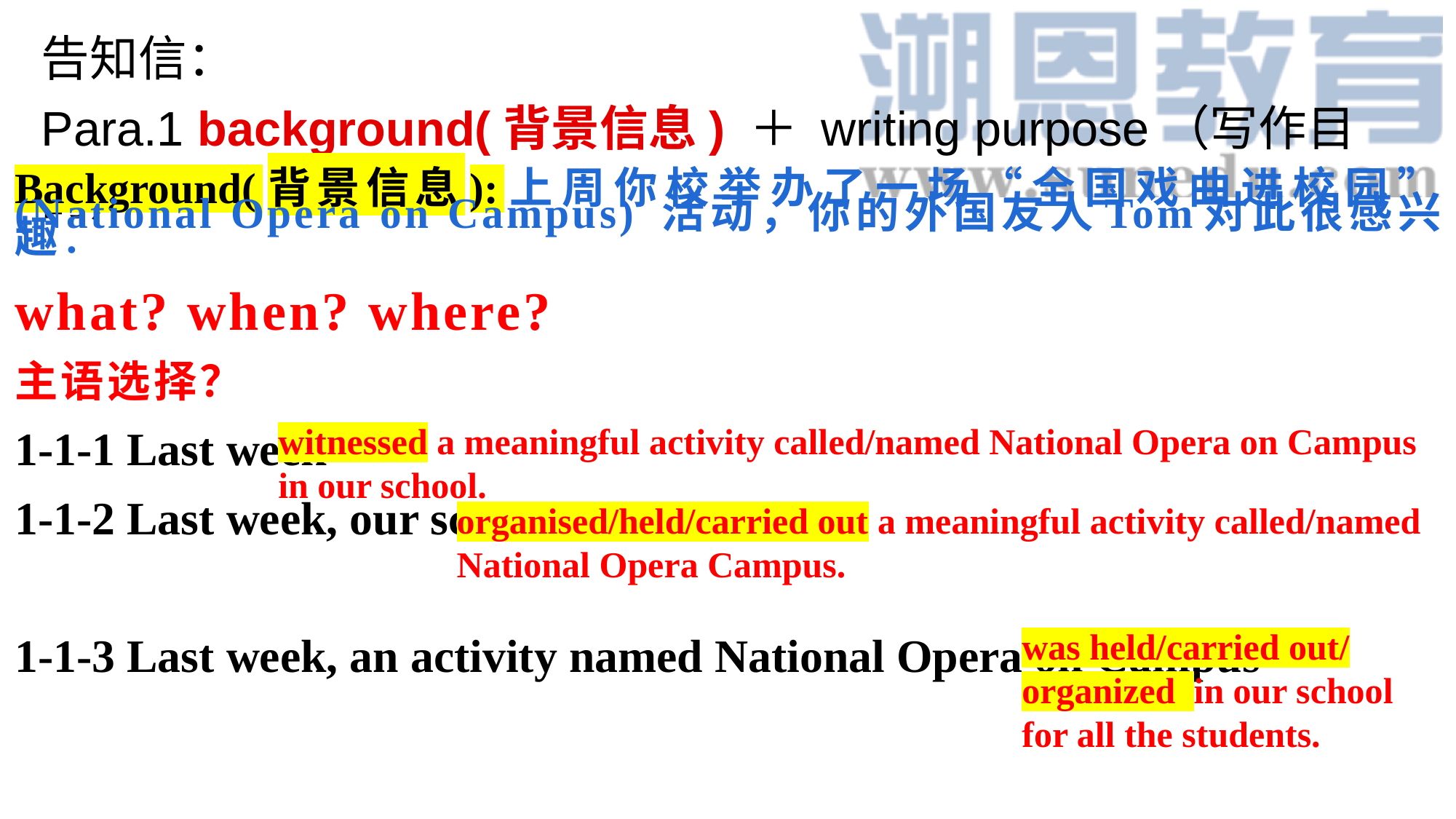

告知信：
Para.1 background(背景信息) ＋ writing purpose（写作目的）
Background(背景信息):上周你校举办了一场“全国戏曲进校园” (National Opera on Campus) 活动，你的外国友人Tom对此很感兴趣.
what? when? where?
主语选择？
1-1-1 Last week
1-1-2 Last week, our school

1-1-3 Last week, an activity named National Opera on Campus

witnessed a meaningful activity called/named National Opera on Campus
in our school.
organised/held/carried out a meaningful activity called/named
National Opera Campus.
was held/carried out/
organized  in our school
for all the students.